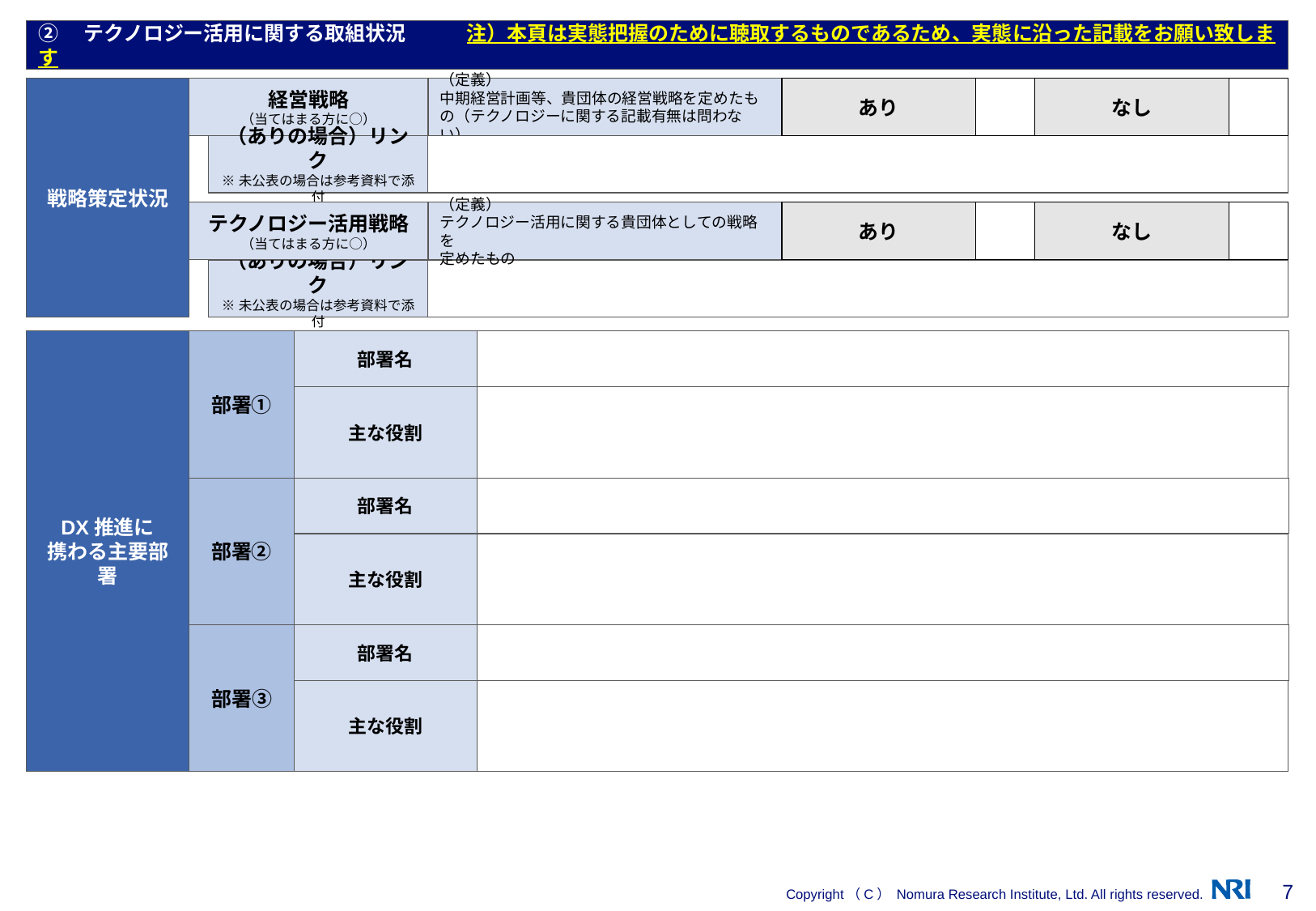

②　テクノロジー活用に関する取組状況　　　注）本頁は実態把握のために聴取するものであるため、実態に沿った記載をお願い致します
戦略策定状況
経営戦略
（当てはまる方に○）
（定義）
中期経営計画等、貴団体の経営戦略を定めたもの（テクノロジーに関する記載有無は問わない）
あり

なし

（ありの場合）リンク
※未公表の場合は参考資料で添付

テクノロジー活用戦略
（当てはまる方に○）
（定義）
テクノロジー活用に関する貴団体としての戦略を
定めたもの
あり

なし

（ありの場合）リンク
※未公表の場合は参考資料で添付

DX推進に
携わる主要部署
部署①
部署名

主な役割
部署②
部署名

主な役割
部署③
部署名

主な役割